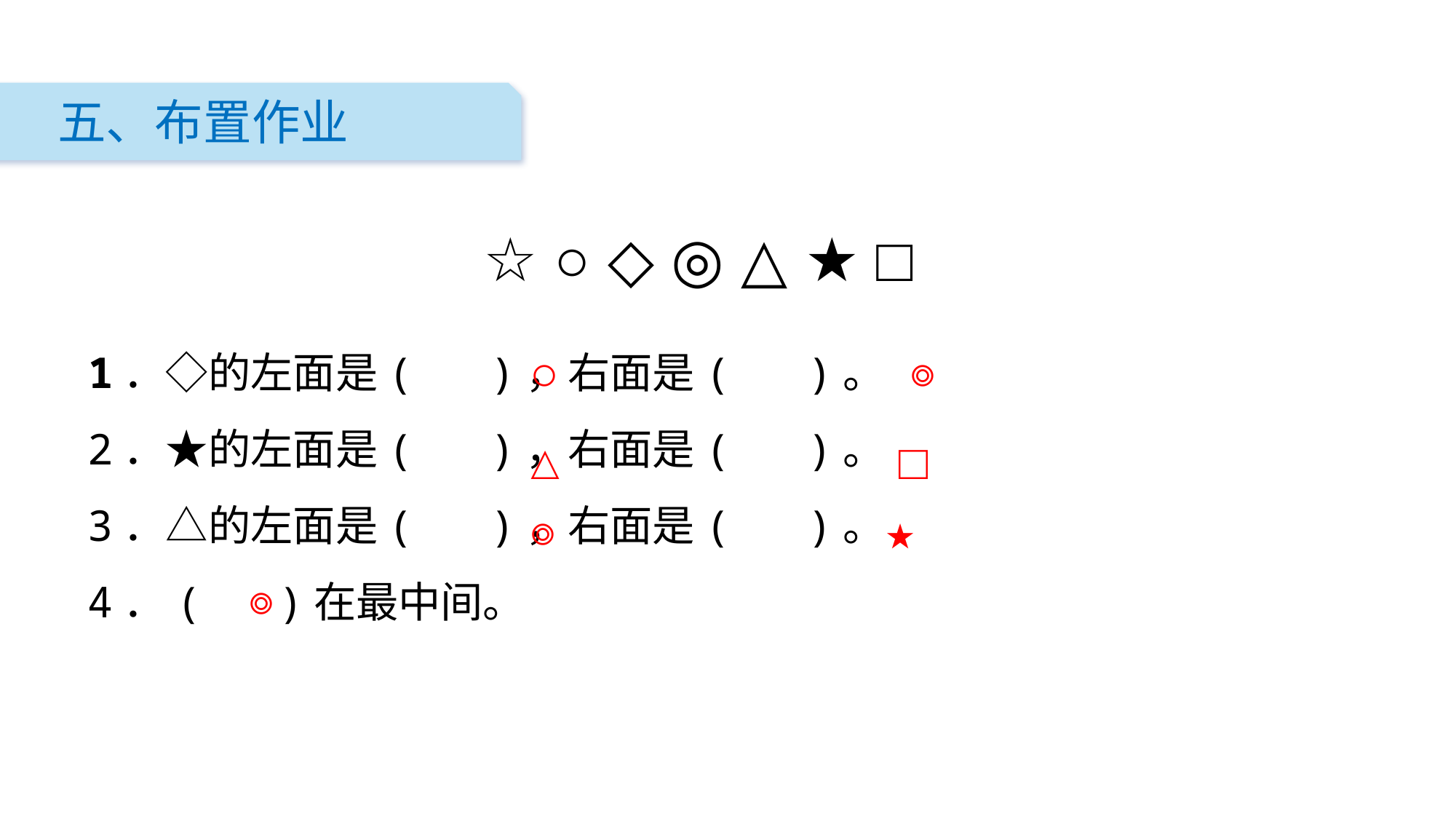

五、布置作业
☆ ○ ◇ ◎ △ ★ □
1．◇的左面是(   )，右面是(   )。
2．★的左面是(   )，右面是(   )。
3．△的左面是(   )，右面是(   )。
4．(   )在最中间。
○
◎
△
□
◎
★
◎